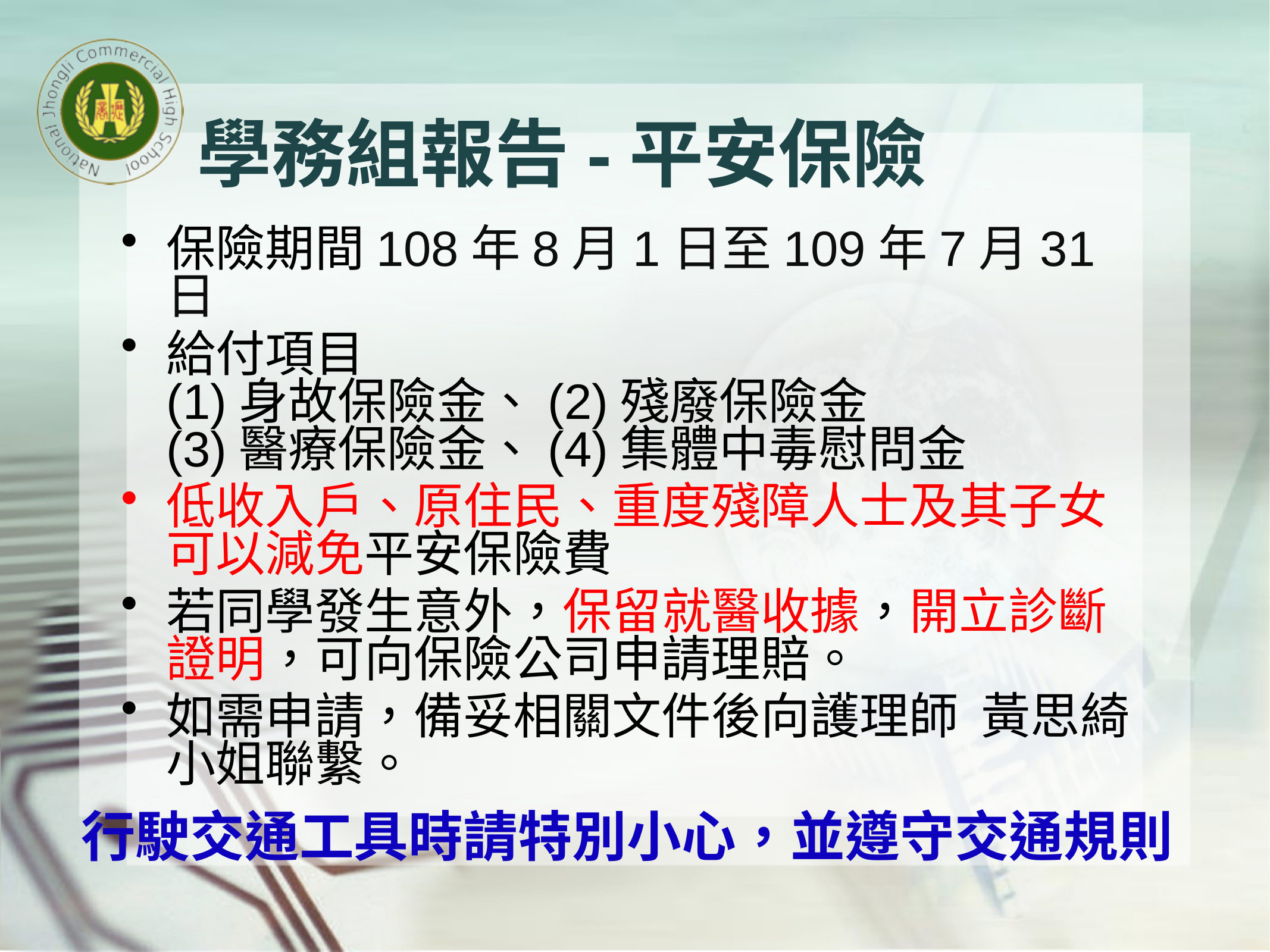

# 學務組報告-平安保險
保險期間108年8月1日至109年7月31日
給付項目
(1)身故保險金、(2)殘廢保險金
(3)醫療保險金、(4)集體中毒慰問金
低收入戶、原住民、重度殘障人士及其子女可以減免平安保險費
若同學發生意外，保留就醫收據，開立診斷證明，可向保險公司申請理賠。
如需申請，備妥相關文件後向護理師  黃思綺小姐聯繫。

行駛交通工具時請特別小心，並遵守交通規則